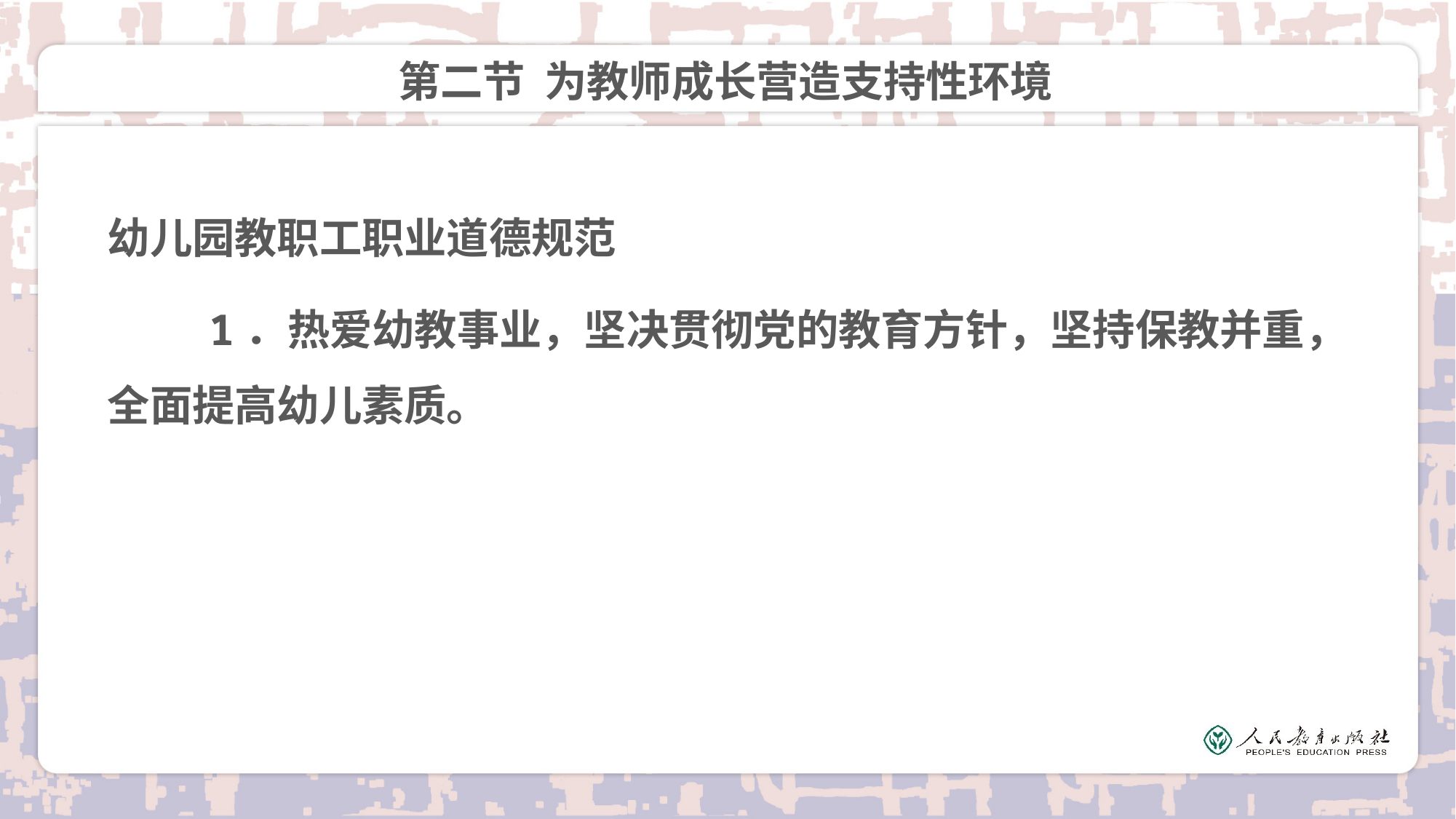

# 第二节  为教师成长营造支持性环境
幼儿园教职工职业道德规范
    1．热爱幼教事业，坚决贯彻党的教育方针，坚持保教并重，全面提高幼儿素质。